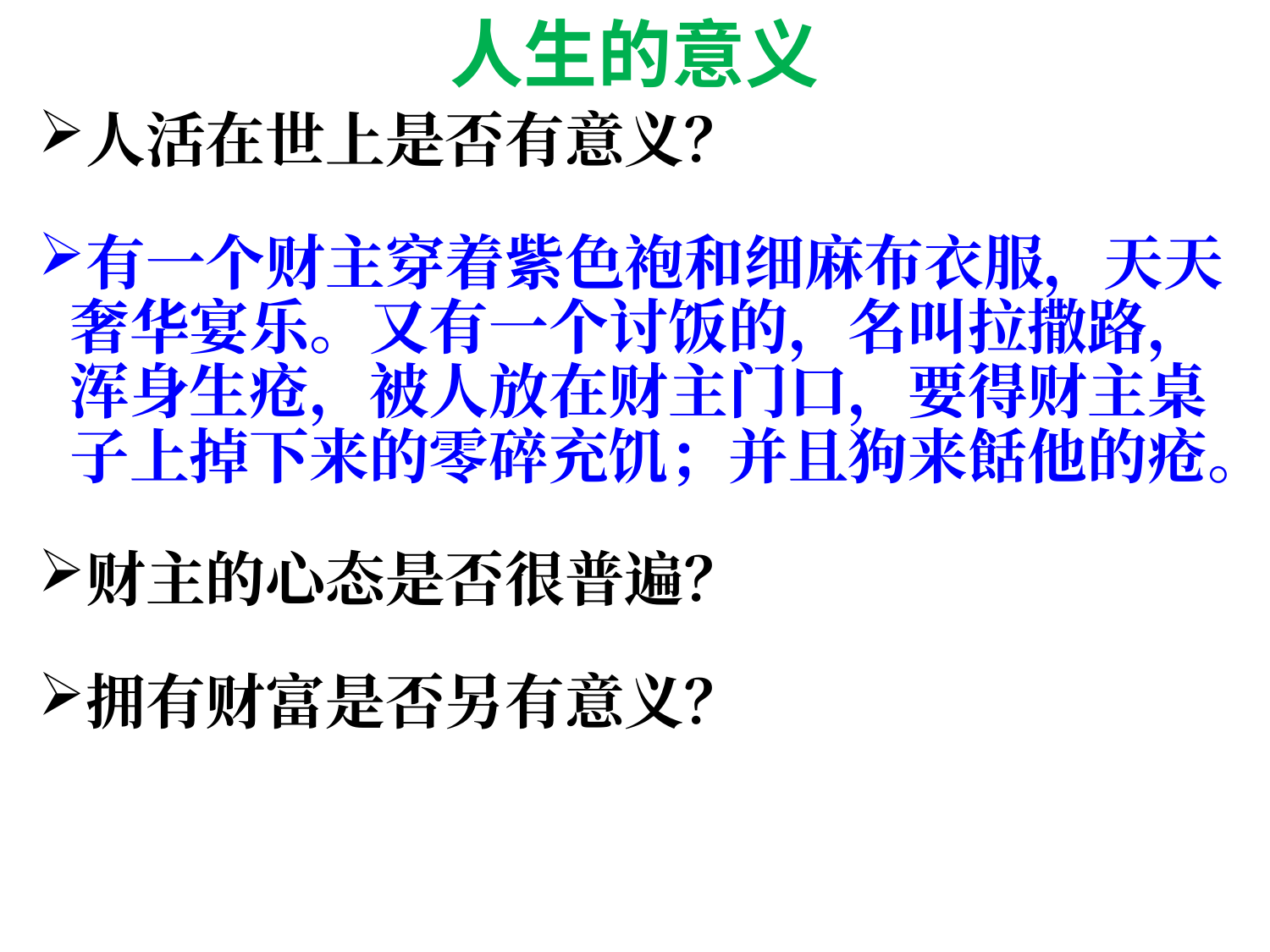

# 人生的意义
人活在世上是否有意义？

有一个财主穿着紫色袍和细麻布衣服，天天奢华宴乐。又有一个讨饭的，名叫拉撒路，浑身生疮，被人放在财主门口，要得财主桌子上掉下来的零碎充饥；并且狗来餂他的疮。

财主的心态是否很普遍？

拥有财富是否另有意义？